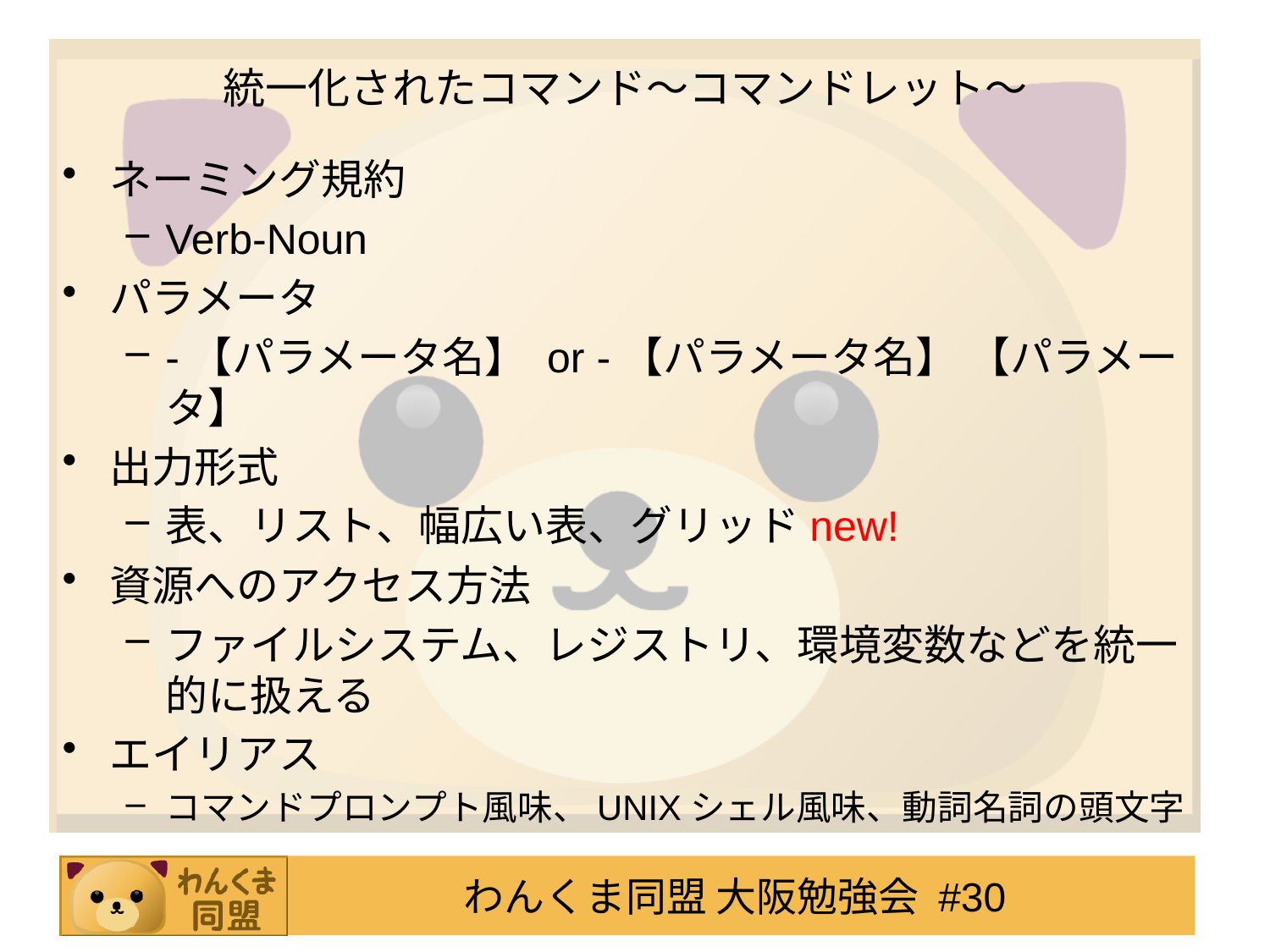

# 統一化されたコマンド～コマンドレット～
ネーミング規約
Verb-Noun
パラメータ
-【パラメータ名】 or -【パラメータ名】 【パラメータ】
出力形式
表、リスト、幅広い表、グリッドnew!
資源へのアクセス方法
ファイルシステム、レジストリ、環境変数などを統一的に扱える
エイリアス
コマンドプロンプト風味、UNIXシェル風味、動詞名詞の頭文字